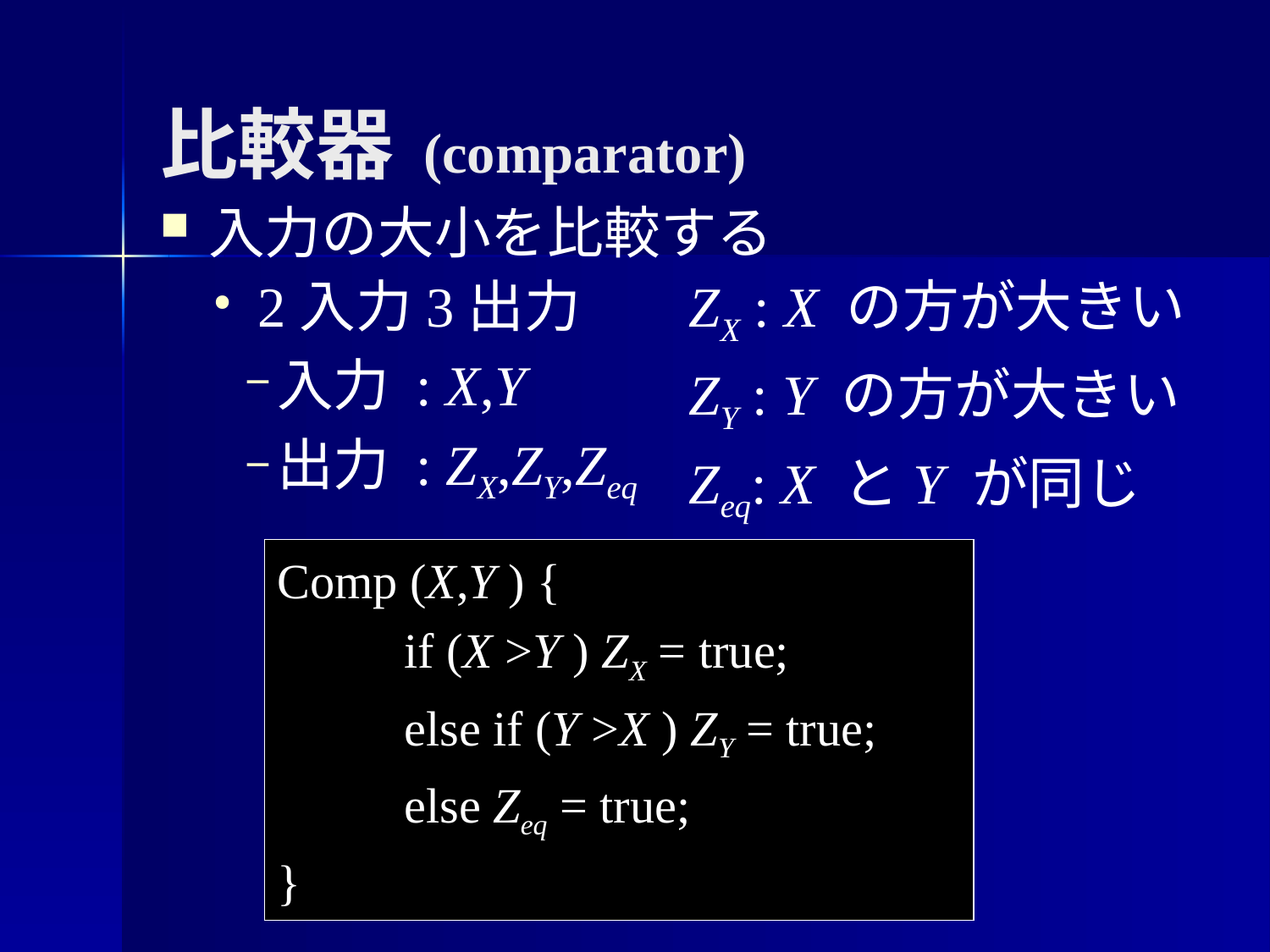

# 比較器 (comparator)
入力の大小を比較する
 2入力3出力
入力 : X,Y
出力 : ZX,ZY,Zeq
ZX : X の方が大きい
ZY : Y の方が大きい
Zeq: X とY が同じ
Comp (X,Y ) {
	if (X >Y ) ZX = true;
	else if (Y >X ) ZY = true;
	else Zeq = true;
}